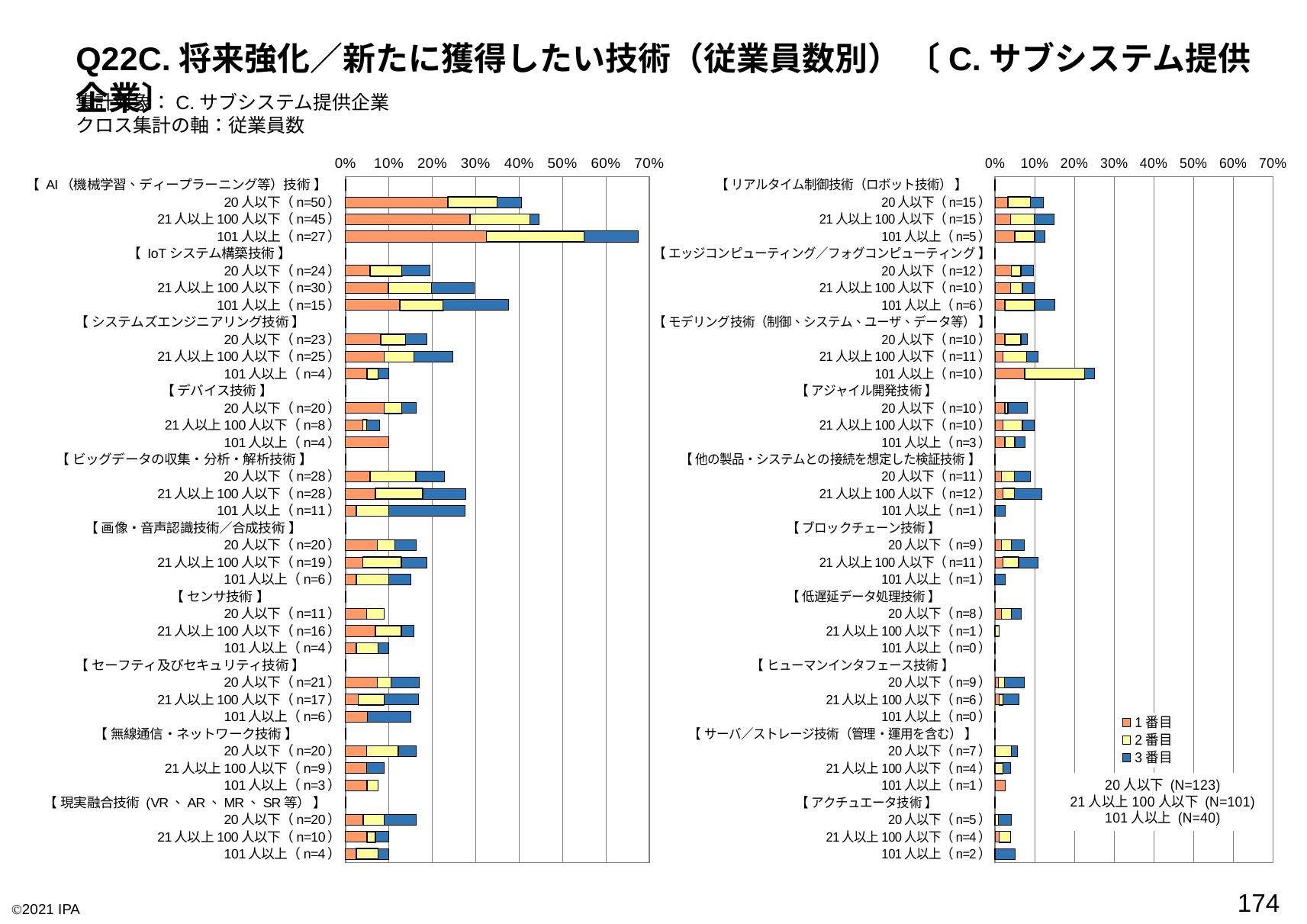

Q22C.将来強化／新たに獲得したい技術（従業員数別） 〔C.サブシステム提供企業〕
集計対象：C.サブシステム提供企業
クロス集計の軸：従業員数

### Chart

| Category | 1番目 | 2番目 | 3番目 |
|---|---|---|---|
| 【 AI（機械学習、ディープラーニング等）技術 】     | 0.0 | 0.0 | 0.0 |
| 20人以下（n=50） | 0.23577235772357724 | 0.11382113821138211 | 0.056910569105691054 |
| 21人以上100人以下（n=45） | 0.2871287128712871 | 0.13861386138613863 | 0.019801980198019802 |
| 101人以上（n=27） | 0.325 | 0.225 | 0.125 |
| 【 IoTシステム構築技術 】               | 0.0 | 0.0 | 0.0 |
| 20人以下（n=24） | 0.056910569105691054 | 0.07317073170731707 | 0.06504065040650407 |
| 21人以上100人以下（n=30） | 0.09900990099009901 | 0.09900990099009901 | 0.09900990099009901 |
| 101人以上（n=15） | 0.125 | 0.1 | 0.15 |
| 【 システムズエンジニアリング技術 】           | 0.0 | 0.0 | 0.0 |
| 20人以下（n=23） | 0.08130081300813008 | 0.056910569105691054 | 0.04878048780487805 |
| 21人以上100人以下（n=25） | 0.0891089108910891 | 0.06930693069306931 | 0.0891089108910891 |
| 101人以上（n=4） | 0.05 | 0.025 | 0.025 |
| 【 デバイス技術 】                    | 0.0 | 0.0 | 0.0 |
| 20人以下（n=20） | 0.08943089430894309 | 0.04065040650406504 | 0.032520325203252036 |
| 21人以上100人以下（n=8） | 0.039603960396039604 | 0.009900990099009901 | 0.0297029702970297 |
| 101人以上（n=4） | 0.1 | 0.0 | 0.0 |
| 【 ビッグデータの収集・分析・解析技術 】         | 0.0 | 0.0 | 0.0 |
| 20人以下（n=28） | 0.056910569105691054 | 0.10569105691056911 | 0.06504065040650407 |
| 21人以上100人以下（n=28） | 0.06930693069306931 | 0.10891089108910891 | 0.09900990099009901 |
| 101人以上（n=11） | 0.025 | 0.075 | 0.175 |
| 【 画像・音声認識技術／合成技術 】            | 0.0 | 0.0 | 0.0 |
| 20人以下（n=20） | 0.07317073170731707 | 0.04065040650406504 | 0.04878048780487805 |
| 21人以上100人以下（n=19） | 0.039603960396039604 | 0.0891089108910891 | 0.0594059405940594 |
| 101人以上（n=6） | 0.025 | 0.075 | 0.05 |
| 【 センサ技術 】                     | 0.0 | 0.0 | 0.0 |
| 20人以下（n=11） | 0.04878048780487805 | 0.04065040650406504 | 0.0 |
| 21人以上100人以下（n=16） | 0.06930693069306931 | 0.0594059405940594 | 0.0297029702970297 |
| 101人以上（n=4） | 0.025 | 0.05 | 0.025 |
| 【 セーフティ及びセキュリティ技術 】           | 0.0 | 0.0 | 0.0 |
| 20人以下（n=21） | 0.07317073170731707 | 0.032520325203252036 | 0.06504065040650407 |
| 21人以上100人以下（n=17） | 0.0297029702970297 | 0.0594059405940594 | 0.07920792079207921 |
| 101人以上（n=6） | 0.05 | 0.0 | 0.1 |
| 【 無線通信・ネットワーク技術 】             | 0.0 | 0.0 | 0.0 |
| 20人以下（n=20） | 0.04878048780487805 | 0.07317073170731707 | 0.04065040650406504 |
| 21人以上100人以下（n=9） | 0.04950495049504951 | 0.0 | 0.039603960396039604 |
| 101人以上（n=3） | 0.05 | 0.025 | 0.0 |
| 【 現実融合技術 (VR、AR、MR、SR等） 】     | 0.0 | 0.0 | 0.0 |
| 20人以下（n=20） | 0.04065040650406504 | 0.04878048780487805 | 0.07317073170731707 |
| 21人以上100人以下（n=10） | 0.04950495049504951 | 0.019801980198019802 | 0.0297029702970297 |
| 101人以上（n=4） | 0.025 | 0.05 | 0.025 |

### Chart:

| Category | 1番目 | 2番目 | 3番目 |
|---|---|---|---|
| 【 リアルタイム制御技術（ロボット技術） 】        | 0.0 | 0.0 | 0.0 |
| 20人以下（n=15） | 0.032520325203252036 | 0.056910569105691054 | 0.032520325203252036 |
| 21人以上100人以下（n=15） | 0.039603960396039604 | 0.0594059405940594 | 0.04950495049504951 |
| 101人以上（n=5） | 0.05 | 0.05 | 0.025 |
| 【 エッジコンピューティング／フォグコンピューティング 】 | 0.0 | 0.0 | 0.0 |
| 20人以下（n=12） | 0.04065040650406504 | 0.024390243902439025 | 0.032520325203252036 |
| 21人以上100人以下（n=10） | 0.039603960396039604 | 0.0297029702970297 | 0.0297029702970297 |
| 101人以上（n=6） | 0.025 | 0.075 | 0.05 |
| 【 モデリング技術（制御、システム、ユーザ、データ等） 】 | 0.0 | 0.0 | 0.0 |
| 20人以下（n=10） | 0.024390243902439025 | 0.04065040650406504 | 0.016260162601626018 |
| 21人以上100人以下（n=11） | 0.019801980198019802 | 0.0594059405940594 | 0.0297029702970297 |
| 101人以上（n=10） | 0.075 | 0.15 | 0.025 |
| 【 アジャイル開発技術 】                 | 0.0 | 0.0 | 0.0 |
| 20人以下（n=10） | 0.024390243902439025 | 0.008130081300813009 | 0.04878048780487805 |
| 21人以上100人以下（n=10） | 0.019801980198019802 | 0.04950495049504951 | 0.0297029702970297 |
| 101人以上（n=3） | 0.025 | 0.025 | 0.025 |
| 【 他の製品・システムとの接続を想定した検証技術 】    | 0.0 | 0.0 | 0.0 |
| 20人以下（n=11） | 0.016260162601626018 | 0.032520325203252036 | 0.04065040650406504 |
| 21人以上100人以下（n=12） | 0.019801980198019802 | 0.0297029702970297 | 0.06930693069306931 |
| 101人以上（n=1） | 0.0 | 0.0 | 0.025 |
| 【 ブロックチェーン技術 】                | 0.0 | 0.0 | 0.0 |
| 20人以下（n=9） | 0.016260162601626018 | 0.024390243902439025 | 0.032520325203252036 |
| 21人以上100人以下（n=11） | 0.019801980198019802 | 0.039603960396039604 | 0.04950495049504951 |
| 101人以上（n=1） | 0.0 | 0.0 | 0.025 |
| 【 低遅延データ処理技術 】                | 0.0 | 0.0 | 0.0 |
| 20人以下（n=8） | 0.016260162601626018 | 0.024390243902439025 | 0.024390243902439025 |
| 21人以上100人以下（n=1） | 0.0 | 0.009900990099009901 | 0.0 |
| 101人以上（n=0） | 0.0 | 0.0 | 0.0 |
| 【 ヒューマンインタフェース技術 】            | 0.0 | 0.0 | 0.0 |
| 20人以下（n=9） | 0.008130081300813009 | 0.016260162601626018 | 0.04878048780487805 |
| 21人以上100人以下（n=6） | 0.009900990099009901 | 0.009900990099009901 | 0.039603960396039604 |
| 101人以上（n=0） | 0.0 | 0.0 | 0.0 |
| 【 サーバ／ストレージ技術（管理・運用を含む） 】     | 0.0 | 0.0 | 0.0 |
| 20人以下（n=7） | 0.0 | 0.04065040650406504 | 0.016260162601626018 |
| 21人以上100人以下（n=4） | 0.0 | 0.019801980198019802 | 0.019801980198019802 |
| 101人以上（n=1） | 0.025 | 0.0 | 0.0 |
| 【 アクチュエータ技術 】                 | 0.0 | 0.0 | 0.0 |
| 20人以下（n=5） | 0.0 | 0.008130081300813009 | 0.032520325203252036 |
| 21人以上100人以下（n=4） | 0.009900990099009901 | 0.0297029702970297 | 0.0 |
| 101人以上（n=2） | 0.0 | 0.0 | 0.05 |